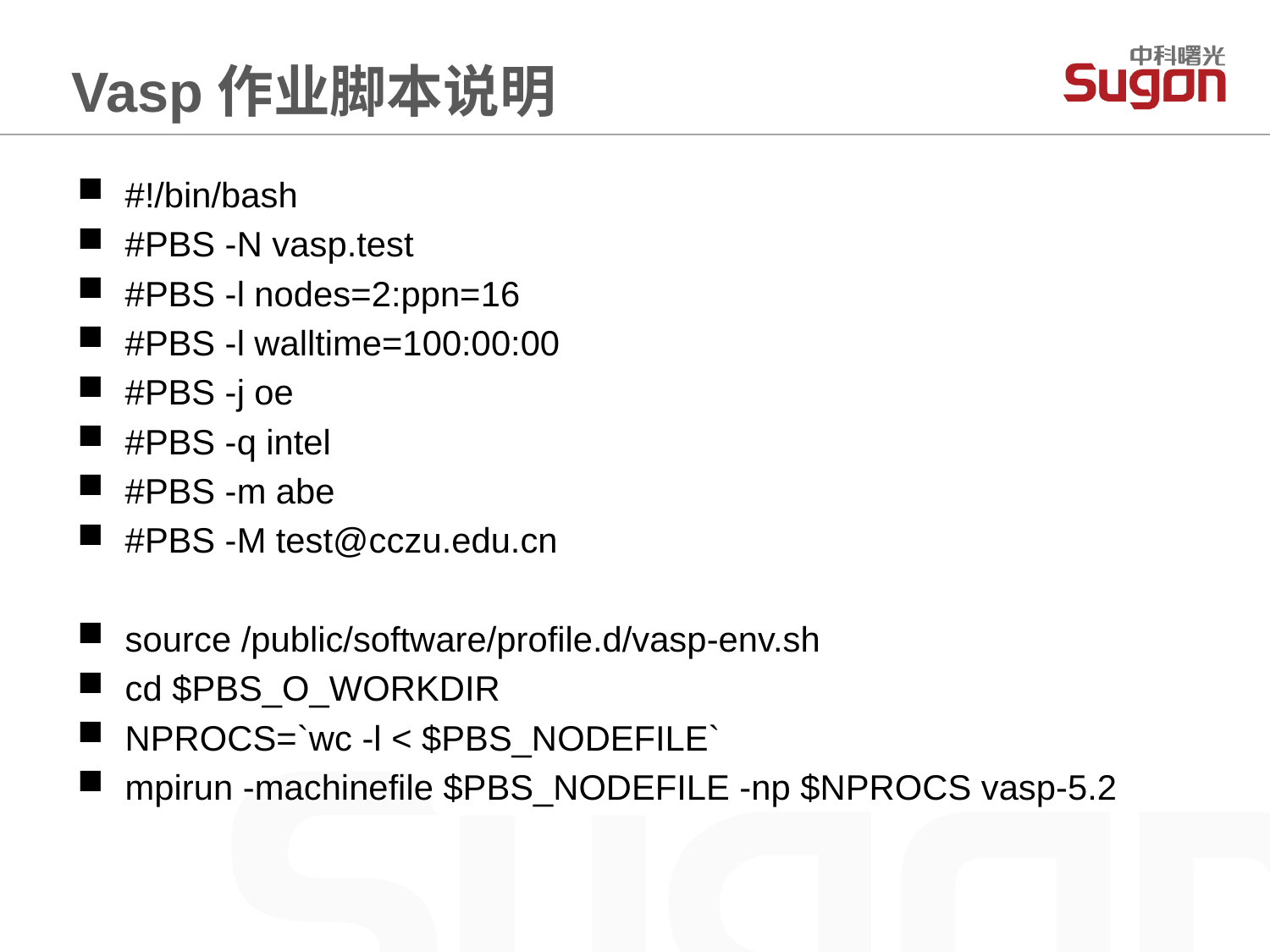

Vasp作业脚本说明
#!/bin/bash
#PBS -N vasp.test
#PBS -l nodes=2:ppn=16
#PBS -l walltime=100:00:00
#PBS -j oe
#PBS -q intel
#PBS -m abe
#PBS -M test@cczu.edu.cn

source /public/software/profile.d/vasp-env.sh
cd $PBS_O_WORKDIR
NPROCS=`wc -l < $PBS_NODEFILE`
mpirun -machinefile $PBS_NODEFILE -np $NPROCS vasp-5.2